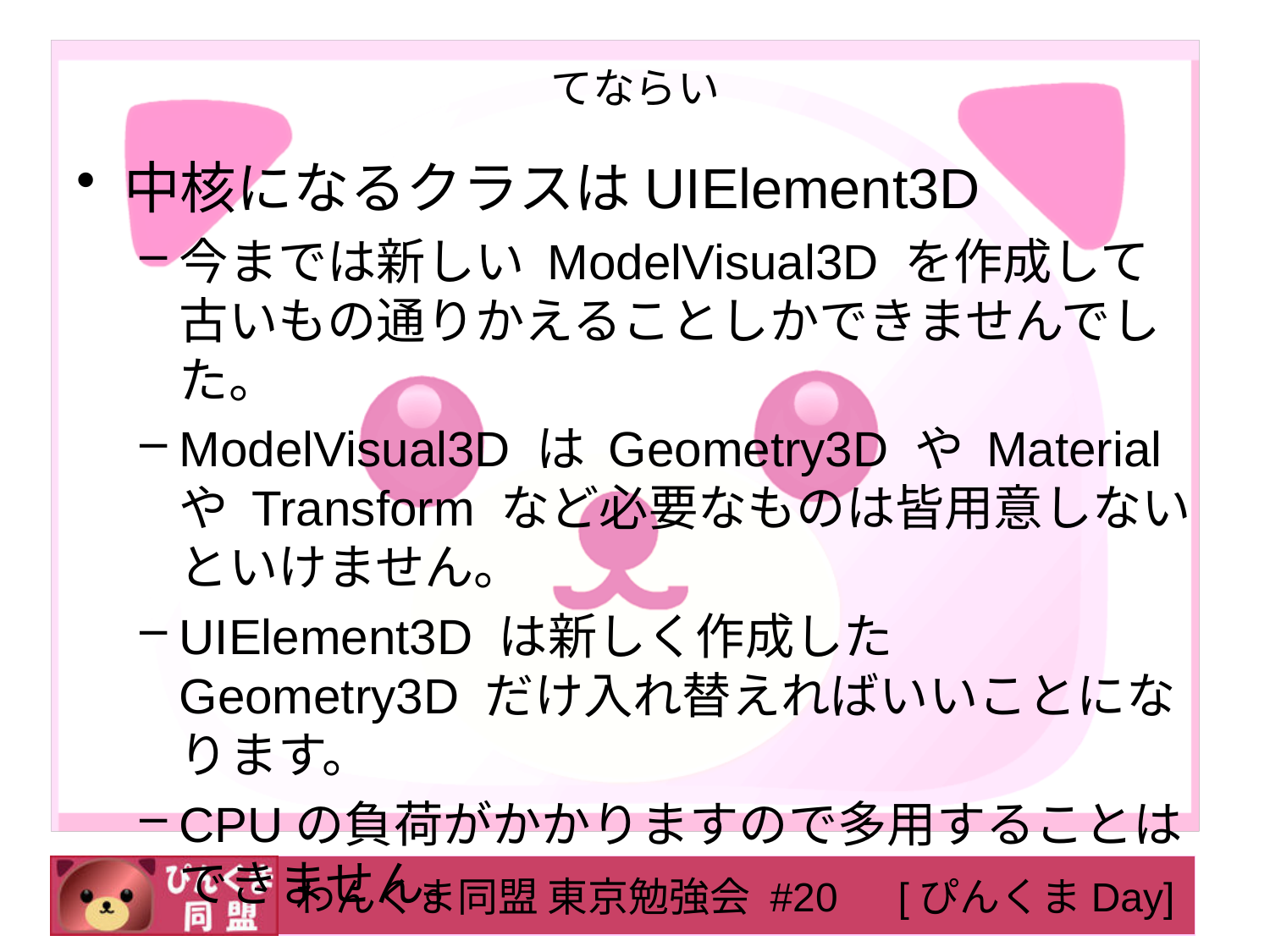

# てならい
中核になるクラスはUIElement3D
今までは新しい ModelVisual3D を作成して古いもの通りかえることしかできませんでした。
ModelVisual3D は Geometry3D や Material や Transform など必要なものは皆用意しないといけません。
UIElement3D は新しく作成した Geometry3D だけ入れ替えればいいことになります。
CPUの負荷がかかりますので多用することはできません。